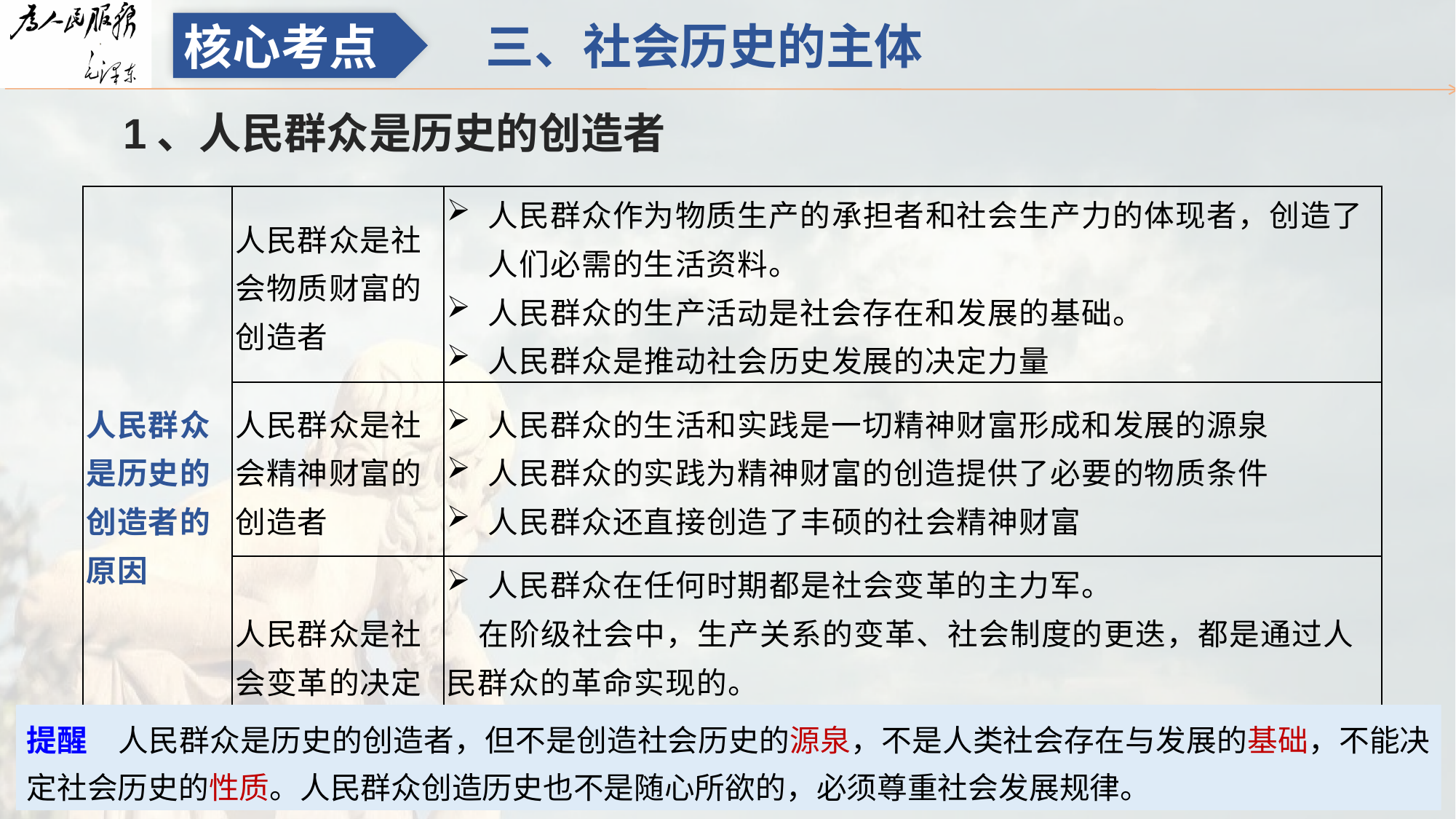

三、社会历史的主体
核心考点
1、人民群众是历史的创造者
| 人民群众是历史的创造者的原因 | 人民群众是社会物质财富的创造者 | 人民群众作为物质生产的承担者和社会生产力的体现者，创造了人们必需的生活资料。 人民群众的生产活动是社会存在和发展的基础。 人民群众是推动社会历史发展的决定力量 |
| --- | --- | --- |
|  | 人民群众是社会精神财富的创造者 | 人民群众的生活和实践是一切精神财富形成和发展的源泉 人民群众的实践为精神财富的创造提供了必要的物质条件 人民群众还直接创造了丰硕的社会精神财富 |
|  | 人民群众是社会变革的决定力量 | 人民群众在任何时期都是社会变革的主力军。 在阶级社会中，生产关系的变革、社会制度的更迭，都是通过人民群众的革命实现的。 人民群众通过推动生产力的发展而不断创造和改变社会关系，从而不断推动社会历史进步和发展 |
提醒　人民群众是历史的创造者，但不是创造社会历史的源泉，不是人类社会存在与发展的基础，不能决定社会历史的性质。人民群众创造历史也不是随心所欲的，必须尊重社会发展规律。